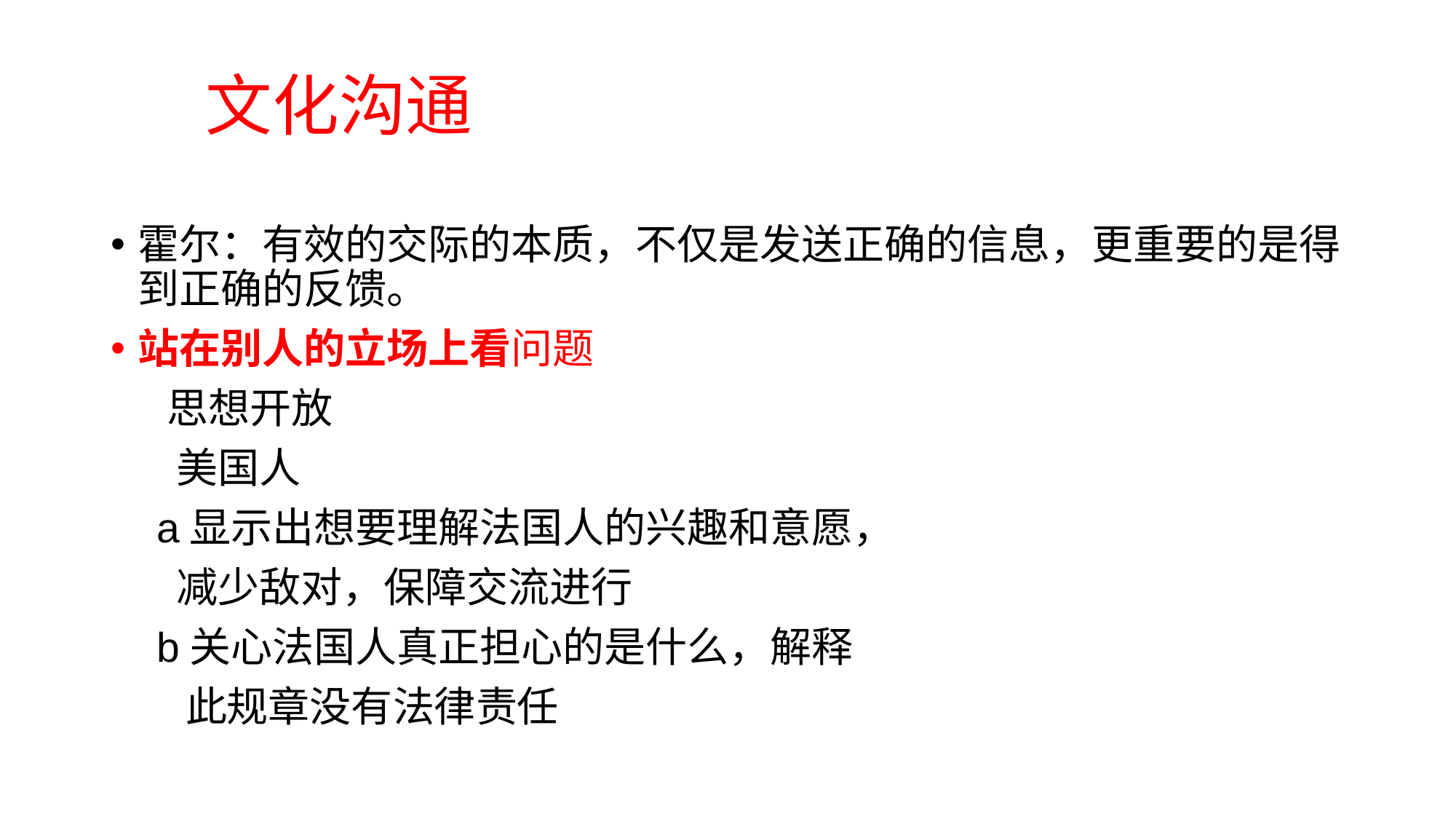

# 文化沟通
霍尔：有效的交际的本质，不仅是发送正确的信息，更重要的是得到正确的反馈。
站在别人的立场上看问题
     思想开放
      美国人
    a显示出想要理解法国人的兴趣和意愿，
      减少敌对，保障交流进行
    b关心法国人真正担心的是什么，解释
       此规章没有法律责任